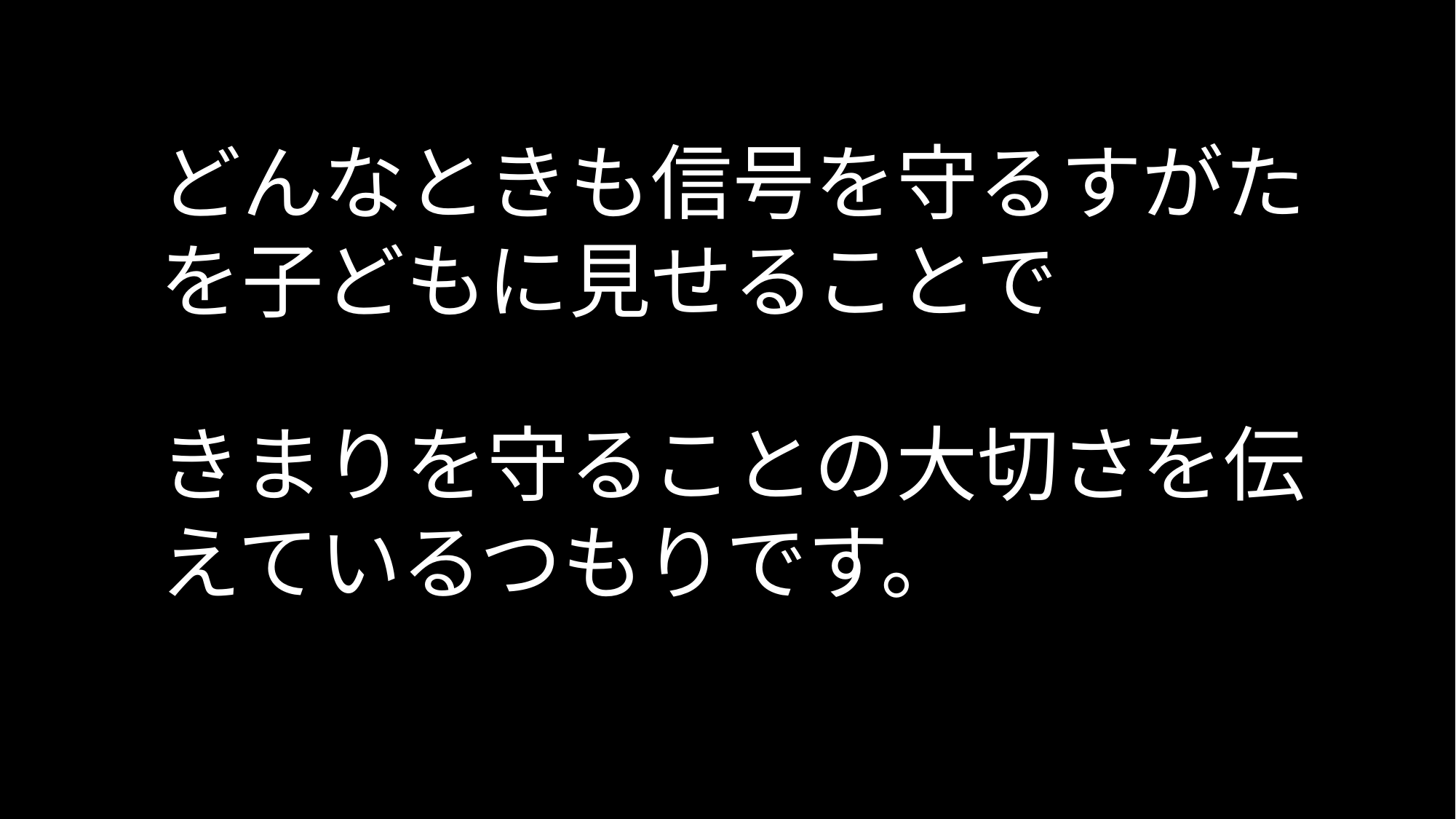

どんなときも信号を守るすがたを子どもに見せることで
きまりを守ることの大切さを伝えているつもりです。